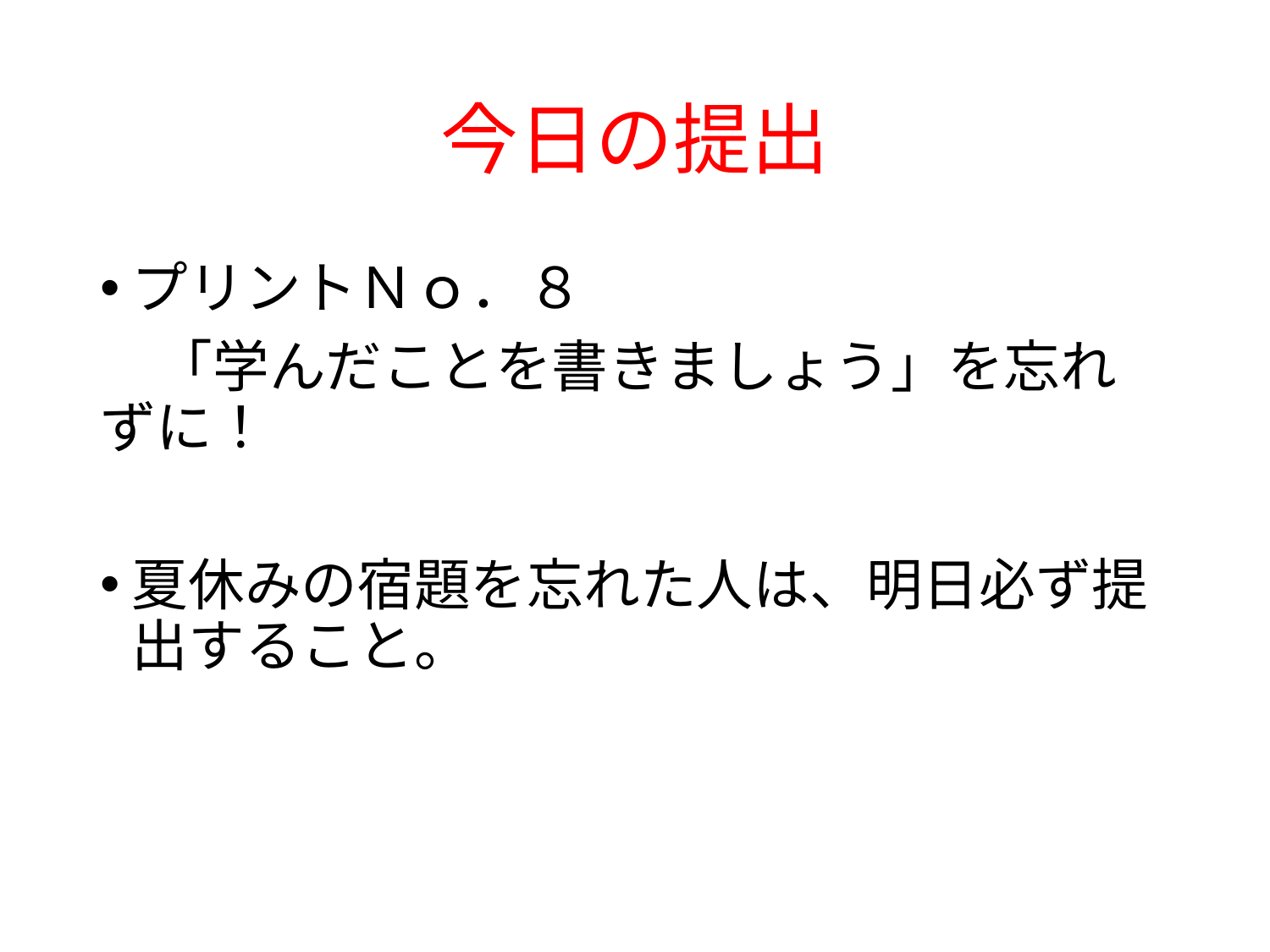

# 今日の提出
プリントＮｏ．８
　「学んだことを書きましょう」を忘れずに！

夏休みの宿題を忘れた人は、明日必ず提出すること。